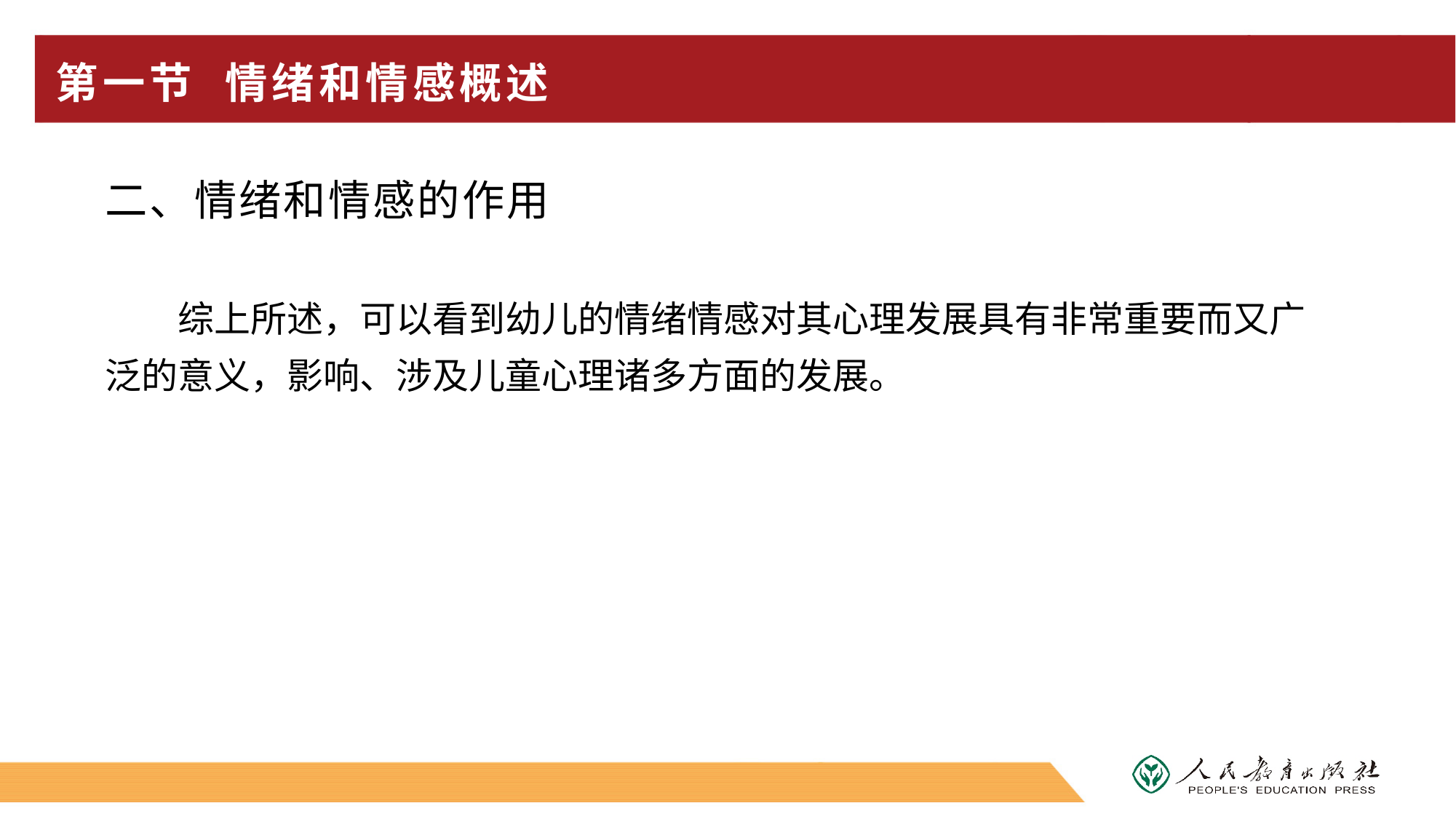

# 第一节  情绪和情感概述
二、情绪和情感的作用
综上所述，可以看到幼儿的情绪情感对其心理发展具有非常重要而又广泛的意义，影响、涉及儿童心理诸多方面的发展。